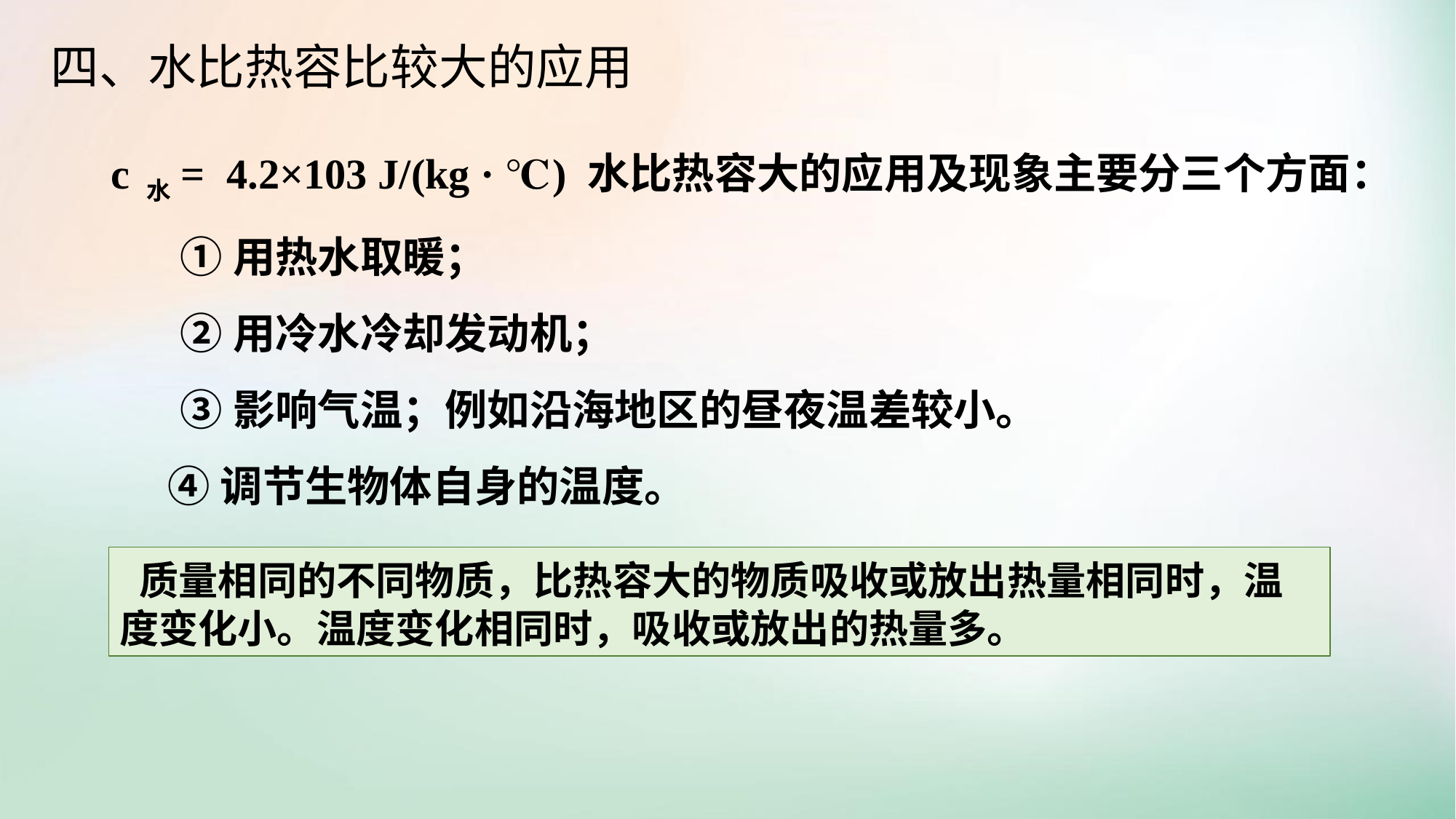

四、水比热容比较大的应用
    c 水=  4.2×103 J/(kg · ℃) 水比热容大的应用及现象主要分三个方面：
	 ①用热水取暖；
	 ②用冷水冷却发动机；
	 ③影响气温；例如沿海地区的昼夜温差较小。
           ④调节生物体自身的温度。
 质量相同的不同物质，比热容大的物质吸收或放出热量相同时，温度变化小。温度变化相同时，吸收或放出的热量多。